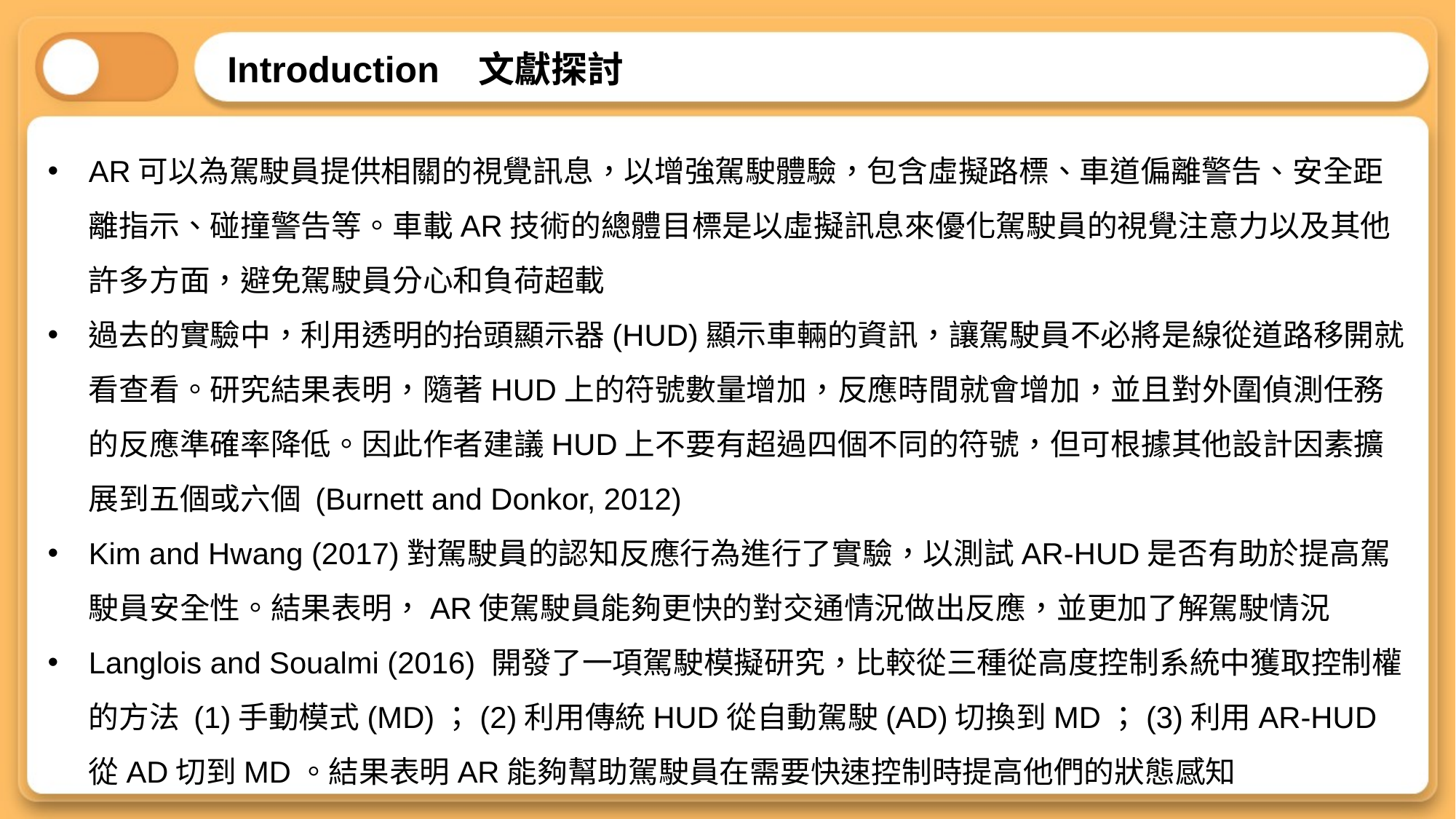

Introduction   文獻探討
AR可以為駕駛員提供相關的視覺訊息，以增強駕駛體驗，包含虛擬路標、車道偏離警告、安全距離指示、碰撞警告等。車載AR技術的總體目標是以虛擬訊息來優化駕駛員的視覺注意力以及其他許多方面，避免駕駛員分心和負荷超載
過去的實驗中，利用透明的抬頭顯示器(HUD)顯示車輛的資訊，讓駕駛員不必將是線從道路移開就看查看。研究結果表明，隨著HUD上的符號數量增加，反應時間就會增加，並且對外圍偵測任務的反應準確率降低。因此作者建議HUD上不要有超過四個不同的符號，但可根據其他設計因素擴展到五個或六個 (Burnett and Donkor, 2012)
Kim and Hwang (2017)對駕駛員的認知反應行為進行了實驗，以測試AR-HUD是否有助於提高駕駛員安全性。結果表明，AR使駕駛員能夠更快的對交通情況做出反應，並更加了解駕駛情況
Langlois and Soualmi (2016) 開發了一項駕駛模擬研究，比較從三種從高度控制系統中獲取控制權的方法 (1)手動模式(MD)；(2)利用傳統HUD從自動駕駛(AD)切換到MD；(3)利用AR-HUD從AD切到MD。結果表明AR能夠幫助駕駛員在需要快速控制時提高他們的狀態感知